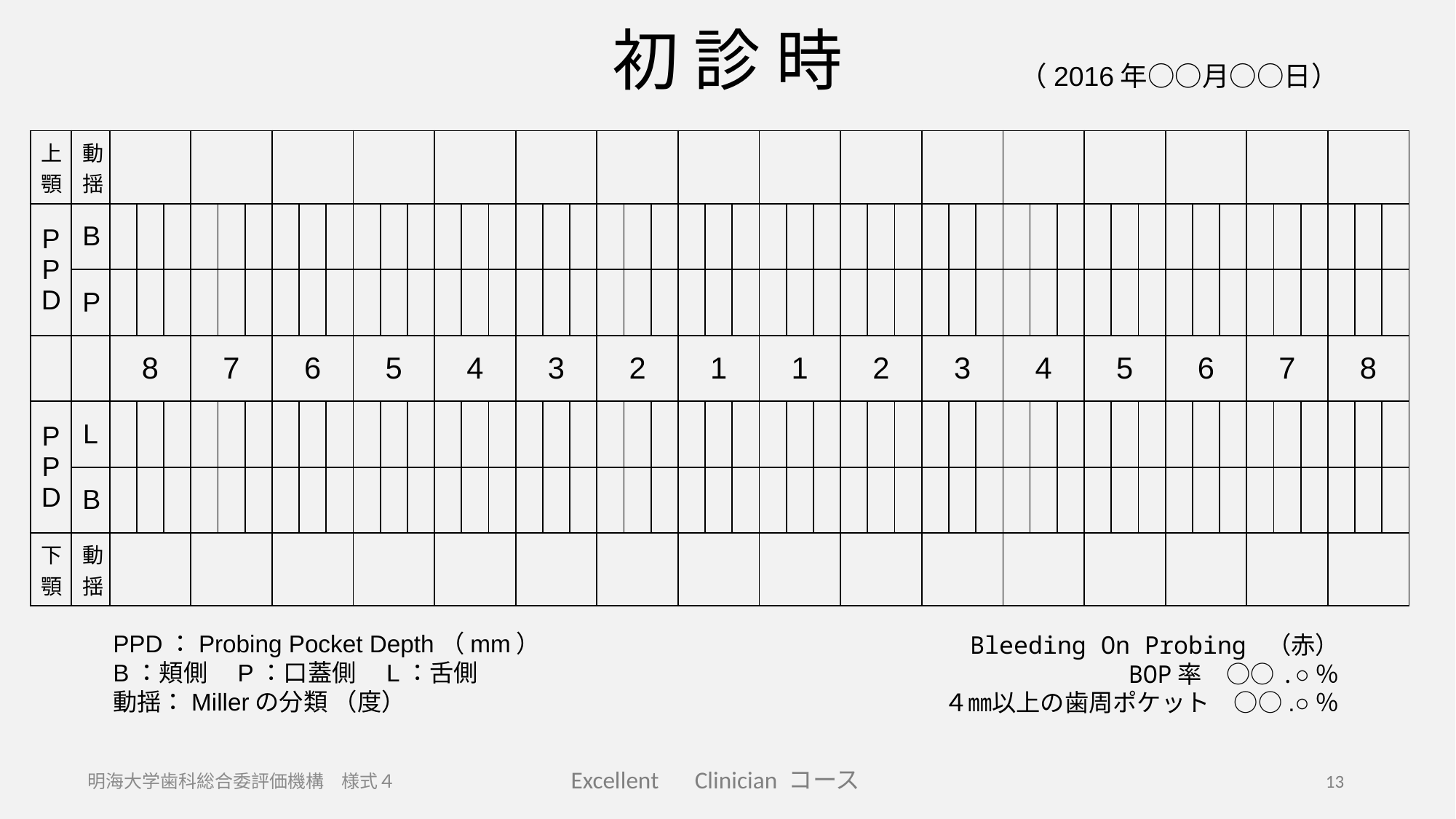

# 初 診 時
（2016年○○月○○日）
| 上顎 | 動揺 |  |  |  |  |  |  |  |  |  |  |  |  |  |  |  |  |  |  |  |  |  |  |  |  |  |  |  |  |  |  |  |  |  |  |  |  |  |  |  |  |  |  |  |  |  |  |  |  |
| --- | --- | --- | --- | --- | --- | --- | --- | --- | --- | --- | --- | --- | --- | --- | --- | --- | --- | --- | --- | --- | --- | --- | --- | --- | --- | --- | --- | --- | --- | --- | --- | --- | --- | --- | --- | --- | --- | --- | --- | --- | --- | --- | --- | --- | --- | --- | --- | --- | --- |
| PPD | B |  |  |  |  |  |  |  |  |  |  |  |  |  |  |  |  |  |  |  |  |  |  |  |  |  |  |  |  |  |  |  |  |  |  |  |  |  |  |  |  |  |  |  |  |  |  |  |  |
|  | P |  |  |  |  |  |  |  |  |  |  |  |  |  |  |  |  |  |  |  |  |  |  |  |  |  |  |  |  |  |  |  |  |  |  |  |  |  |  |  |  |  |  |  |  |  |  |  |  |
|  |  | 8 |  |  | 7 |  |  | 6 |  |  | 5 |  |  | 4 |  |  | 3 |  |  | 2 |  |  | 1 |  |  | 1 |  |  | 2 |  |  | 3 |  |  | 4 |  |  | 5 |  |  | 6 |  |  | 7 |  |  | 8 |  |  |
| PPD | L |  |  |  |  |  |  |  |  |  |  |  |  |  |  |  |  |  |  |  |  |  |  |  |  |  |  |  |  |  |  |  |  |  |  |  |  |  |  |  |  |  |  |  |  |  |  |  |  |
|  | B |  |  |  |  |  |  |  |  |  |  |  |  |  |  |  |  |  |  |  |  |  |  |  |  |  |  |  |  |  |  |  |  |  |  |  |  |  |  |  |  |  |  |  |  |  |  |  |  |
| 下顎 | 動揺 |  |  |  |  |  |  |  |  |  |  |  |  |  |  |  |  |  |  |  |  |  |  |  |  |  |  |  |  |  |  |  |  |  |  |  |  |  |  |  |  |  |  |  |  |  |  |  |  |
PPD：Probing Pocket Depth（mm）
B：頬側　P：口蓋側　L：舌側
動揺：Millerの分類 （度）
Bleeding On Probing （赤）
BOP率　○○.○％
４㎜以上の歯周ポケット　○○.○％

13